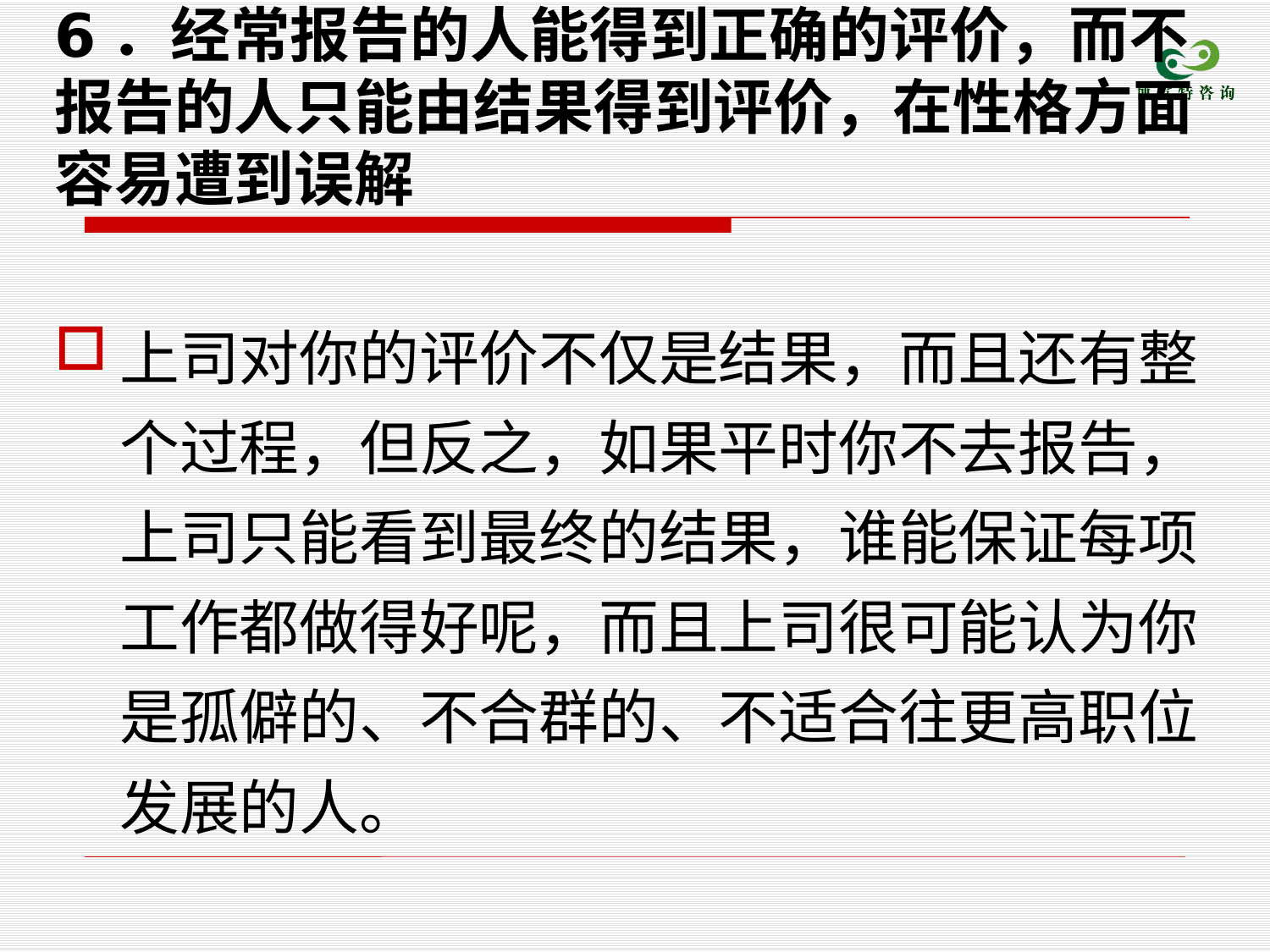

# 6．经常报告的人能得到正确的评价，而不报告的人只能由结果得到评价，在性格方面容易遭到误解
上司对你的评价不仅是结果，而且还有整个过程，但反之，如果平时你不去报告，上司只能看到最终的结果，谁能保证每项工作都做得好呢，而且上司很可能认为你是孤僻的、不合群的、不适合往更高职位发展的人。
386